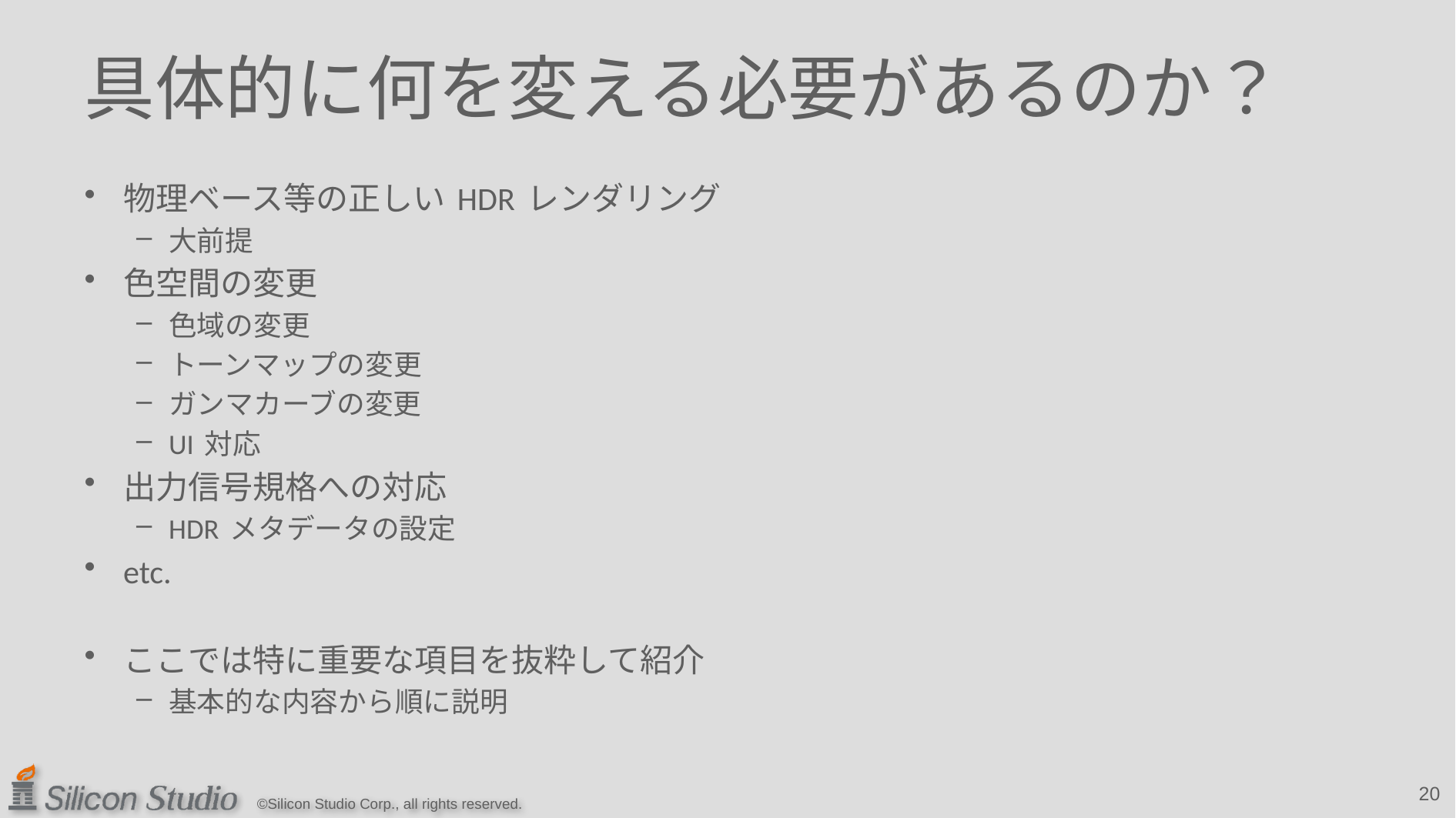

# 具体的に何を変える必要があるのか？
物理ベース等の正しい HDR レンダリング
大前提
色空間の変更
色域の変更
トーンマップの変更
ガンマカーブの変更
UI 対応
出力信号規格への対応
HDR メタデータの設定
etc.

ここでは特に重要な項目を抜粋して紹介
基本的な内容から順に説明
20